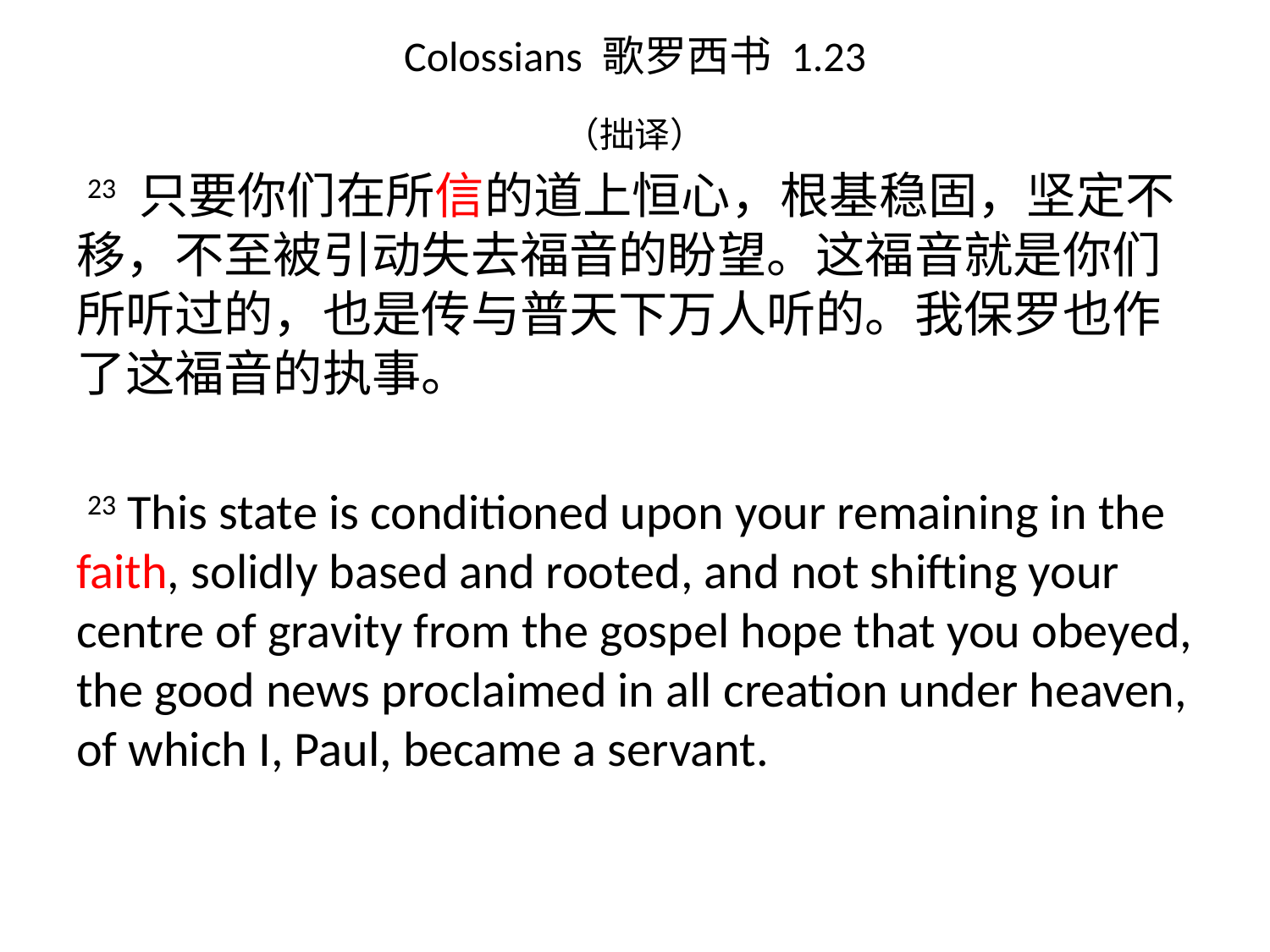

Colossians 歌罗西书 1.23
（拙译）
 23 只要你们在所信的道上恒心，根基稳固，坚定不移，不至被引动失去福音的盼望。这福音就是你们所听过的，也是传与普天下万人听的。我保罗也作了这福音的执事。

 23 This state is conditioned upon your remaining in the faith, solidly based and rooted, and not shifting your centre of gravity from the gospel hope that you obeyed, the good news proclaimed in all creation under heaven, of which I, Paul, became a servant.